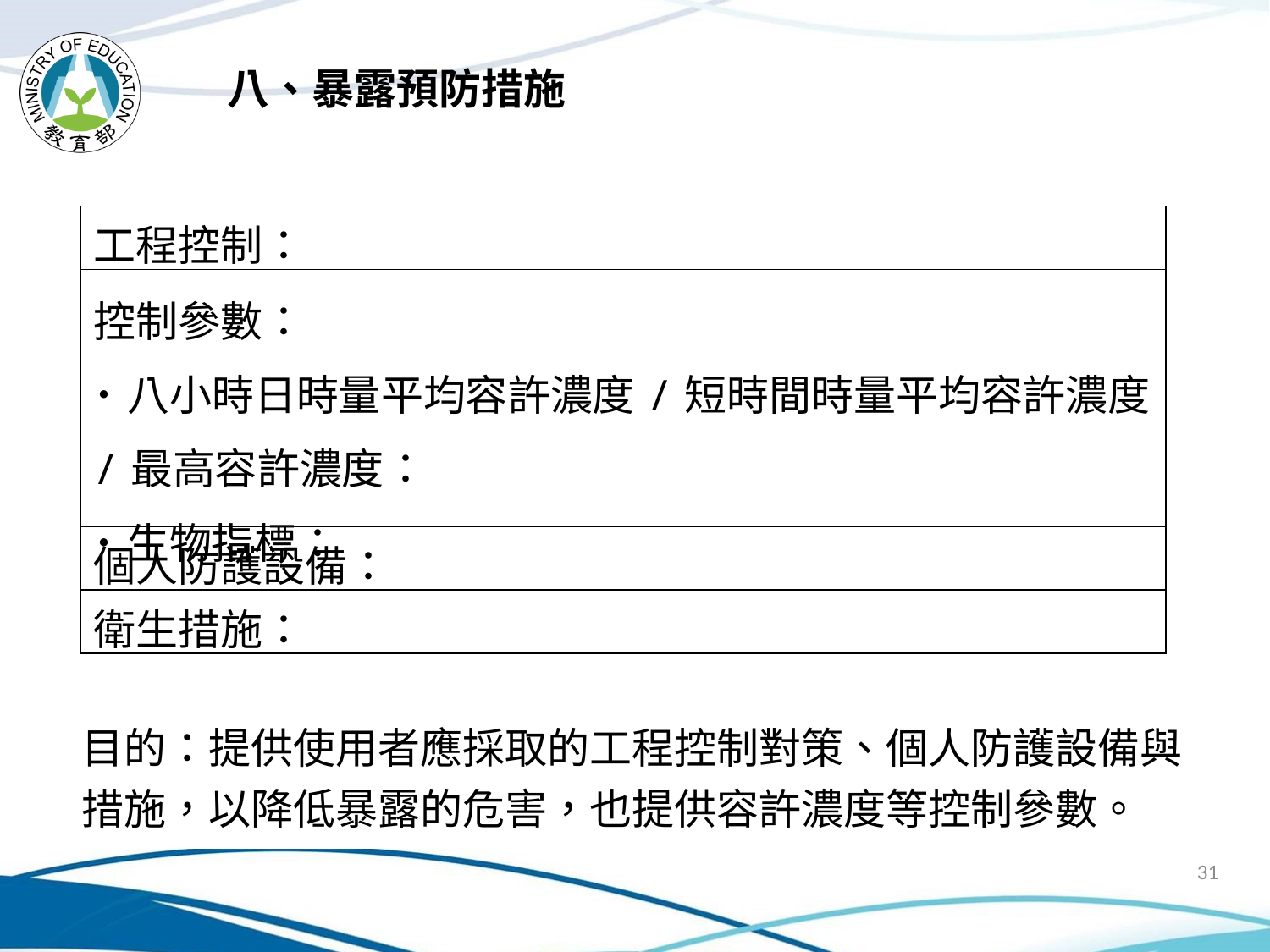

八、暴露預防措施
| 工程控制： |
| --- |
| 控制參數： ˙八小時日時量平均容許濃度/短時間時量平均容許濃度/最高容許濃度： ˙生物指標： |
| 個人防護設備： |
| 衛生措施： |
目的：提供使用者應採取的工程控制對策、個人防護設備與措施，以降低暴露的危害，也提供容許濃度等控制參數。
31